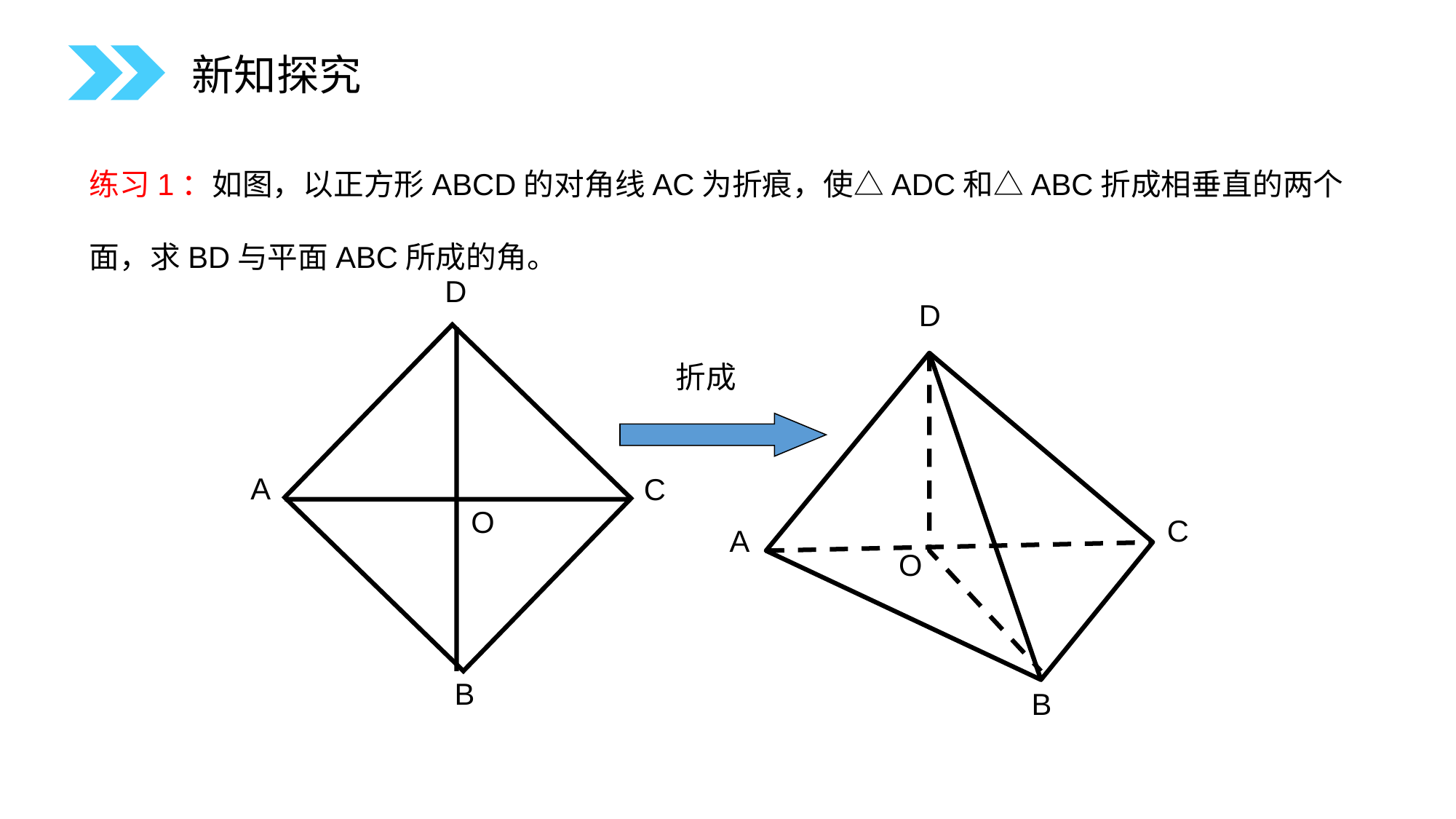

新知探究
练习1：如图，以正方形ABCD的对角线AC为折痕，使△ADC和△ABC折成相垂直的两个面，求BD与平面ABC所成的角。

D
D

折成

A
C
O

C
A
O

B
B